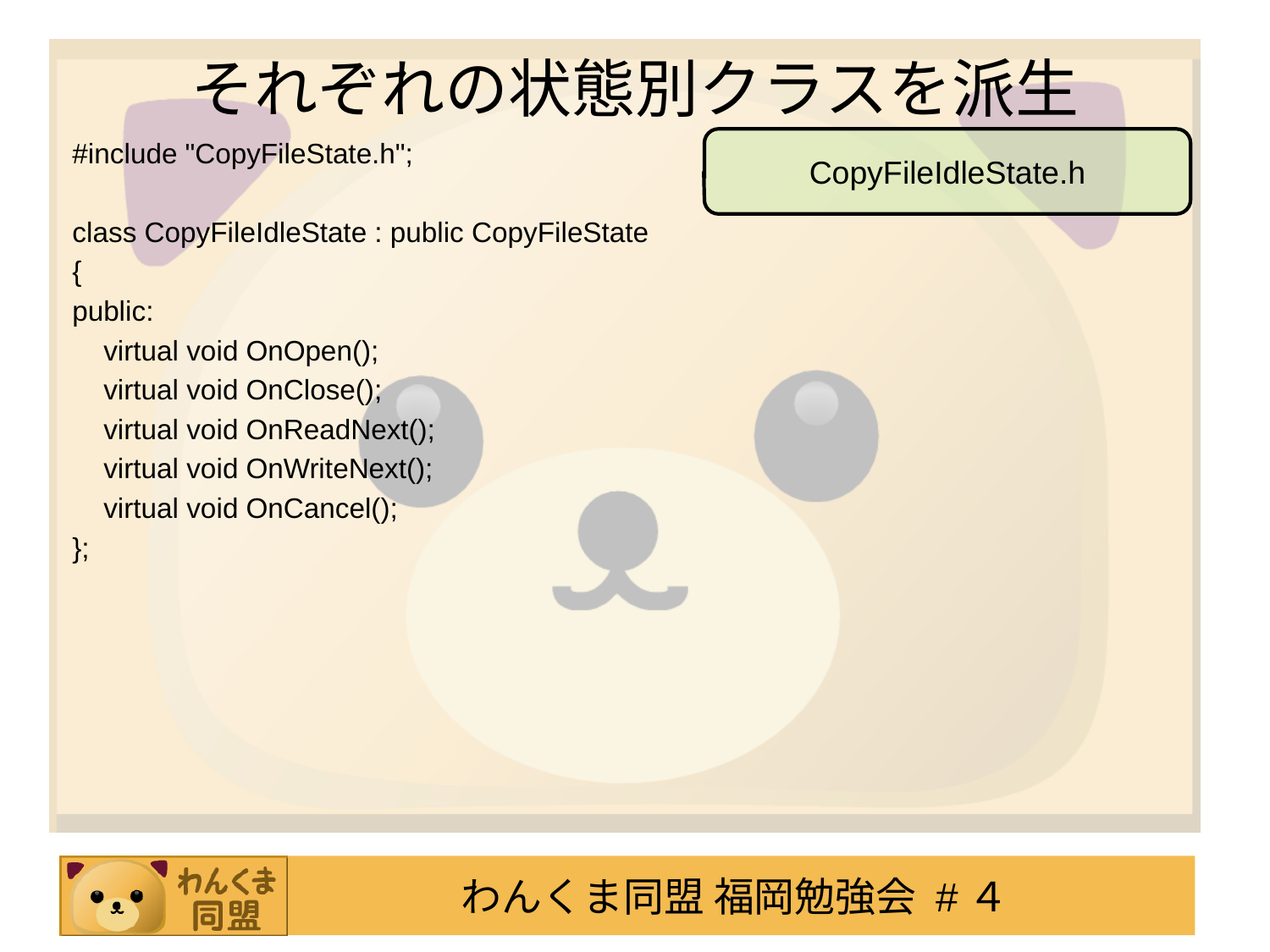

# それぞれの状態別クラスを派生
#include "CopyFileState.h";

class CopyFileIdleState : public CopyFileState
{
public:
    virtual void OnOpen();
    virtual void OnClose();
    virtual void OnReadNext();
    virtual void OnWriteNext();
    virtual void OnCancel();
};
CopyFileIdleState.h